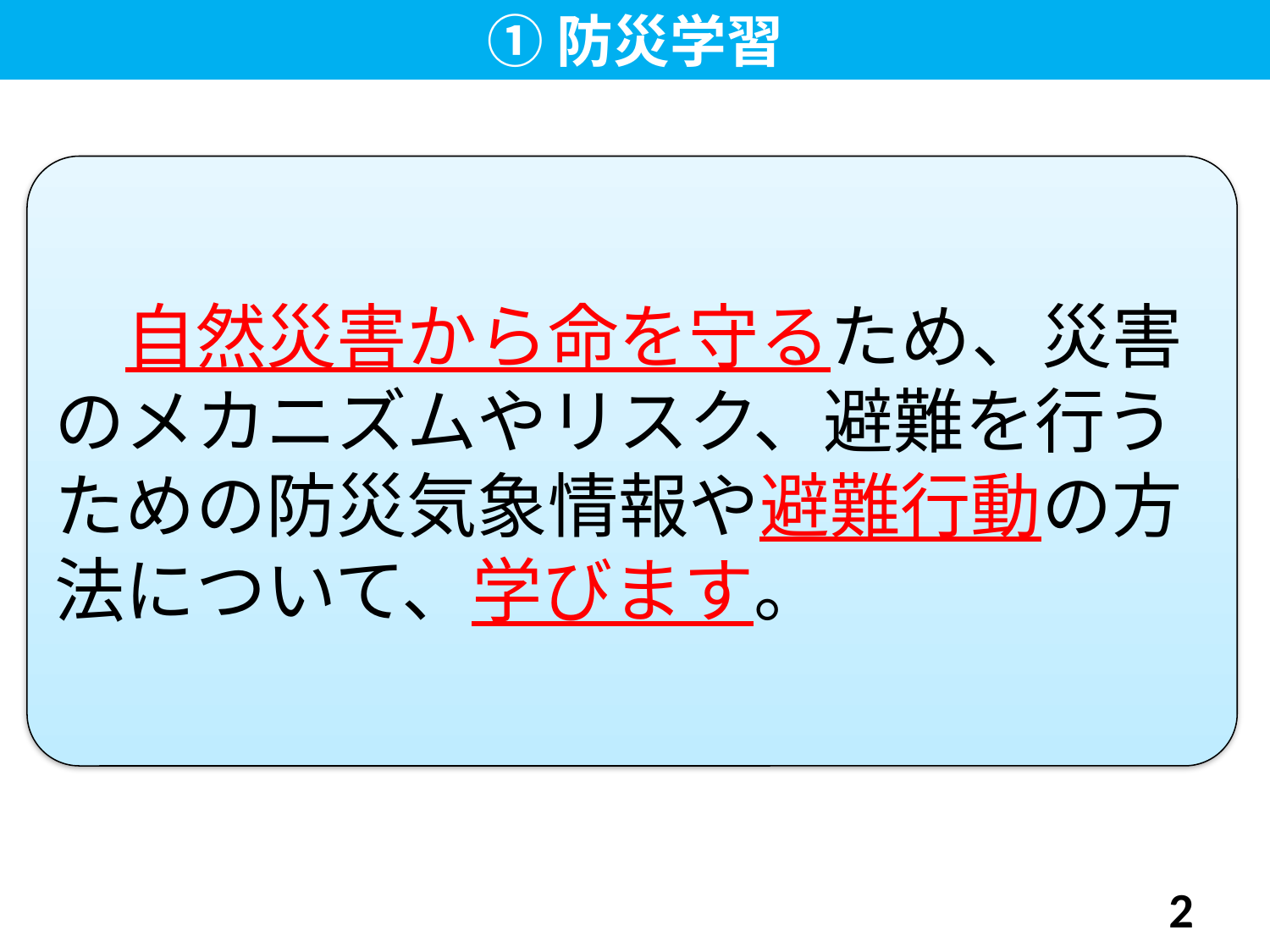

①防災学習
　自然災害から命を守るため、災害のメカニズムやリスク、避難を行うための防災気象情報や避難行動の方法について、学びます。
2